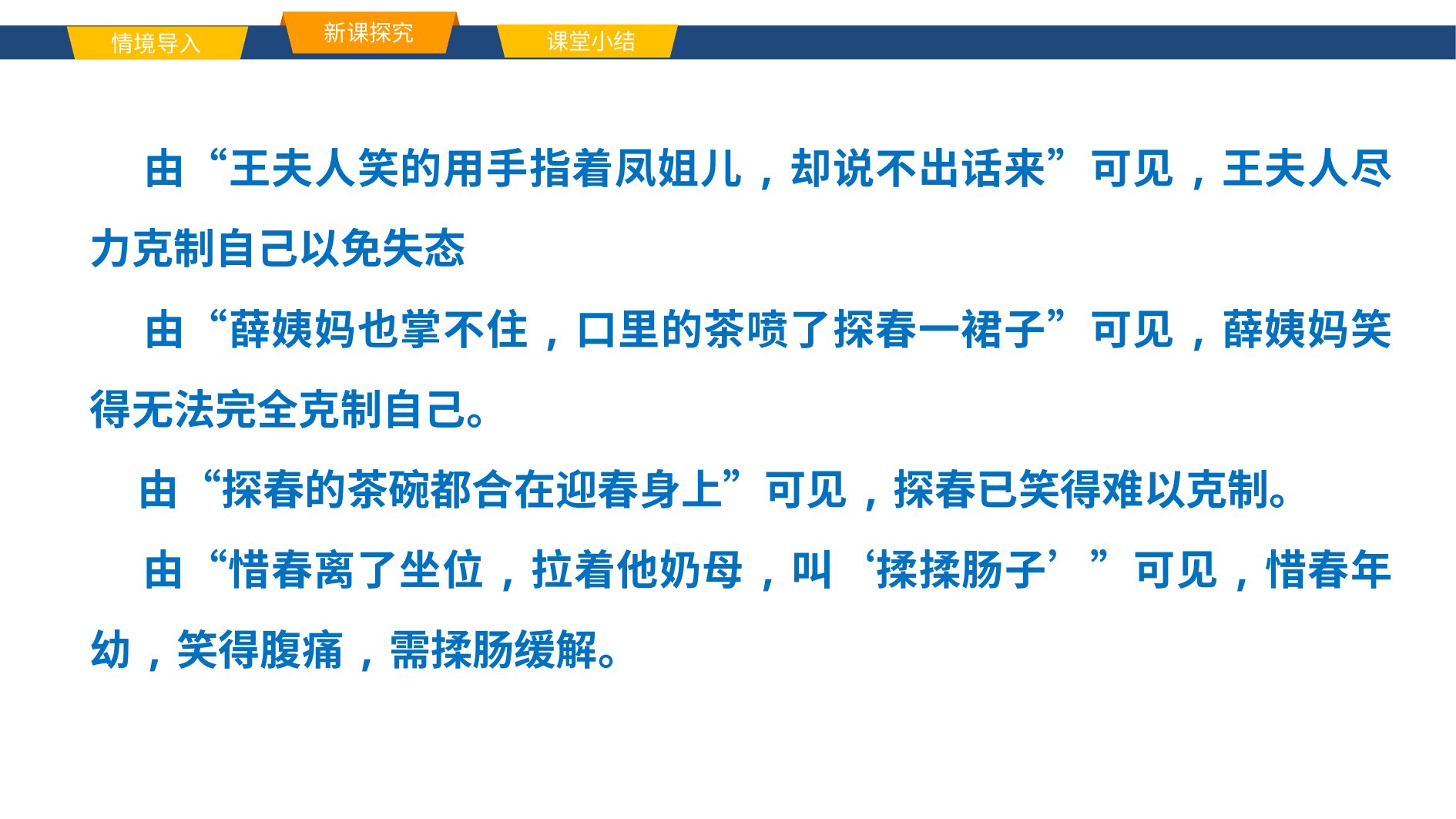

新课探究
课堂小结

情境导入

单击此处添加标题文本内容
    由“王夫人笑的用手指着凤姐儿,却说不出话来”可见,王夫人尽力克制自己以免失态
    由“薛姨妈也掌不住,口里的茶喷了探春一裙子”可见,薛姨妈笑得无法完全克制自己。
    由“探春的茶碗都合在迎春身上”可见,探春已笑得难以克制。
    由“惜春离了坐位,拉着他奶母,叫‘揉揉肠子’”可见,惜春年幼,笑得腹痛,需揉肠缓解。